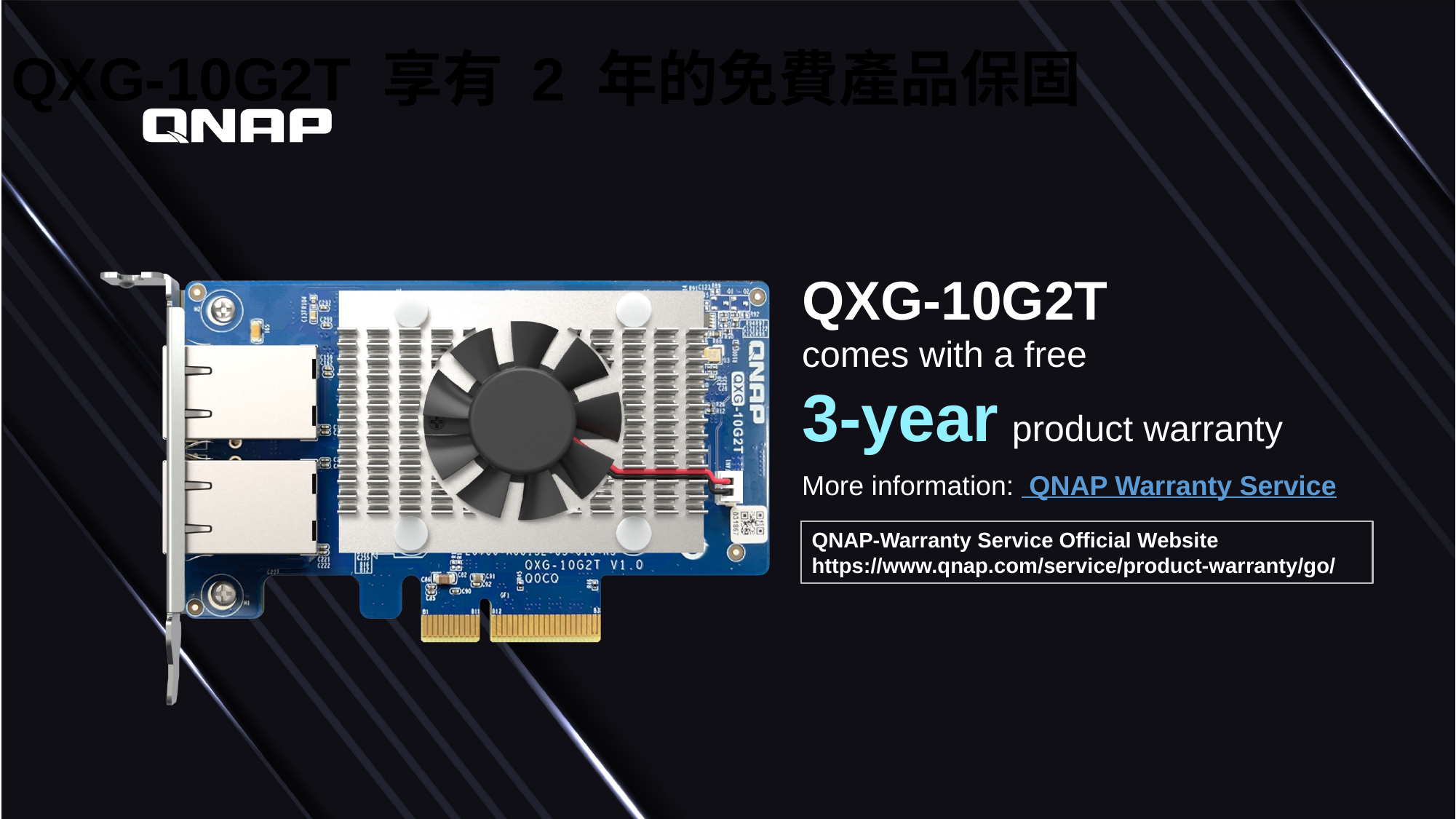

QXG-10G2T 享有 2 年的免費產品保固
QXG-10G2T
comes with a free
3-year product warranty
More information:  QNAP Warranty Service
QNAP-Warranty Service Official Website
https://www.qnap.com/service/product-warranty/go/